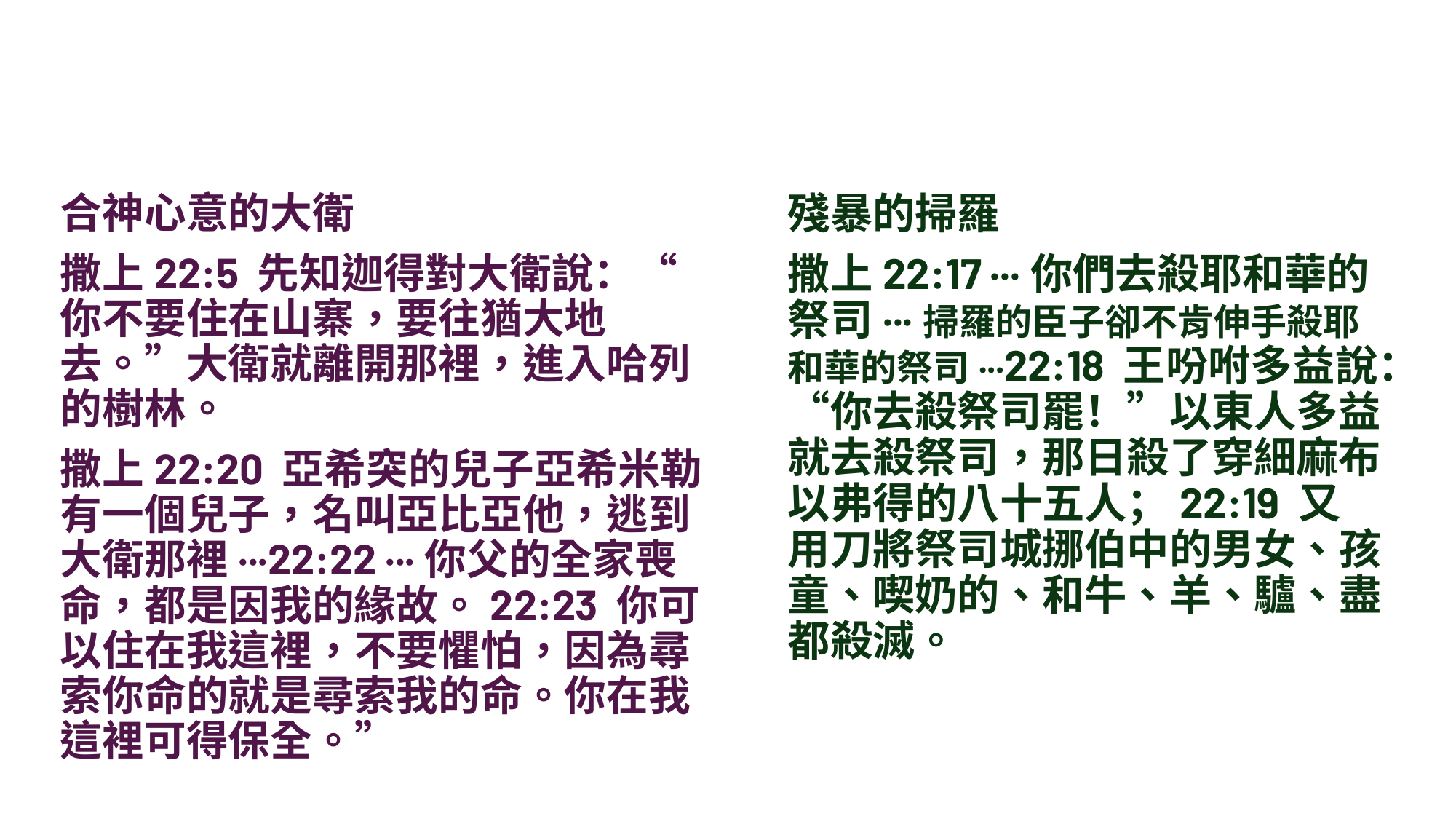

合神心意的大衛
撒上22:5 先知迦得對大衛說：“你不要住在山寨，要往猶大地去。”大衛就離開那裡，進入哈列的樹林。
撒上22:20 亞希突的兒子亞希米勒有一個兒子，名叫亞比亞他，逃到大衛那裡···22:22 ···你父的全家喪命，都是因我的緣故。22:23 你可以住在我這裡，不要懼怕，因為尋索你命的就是尋索我的命。你在我這裡可得保全。”

殘暴的掃羅
撒上22:17 ···你們去殺耶和華的祭司···掃羅的臣子卻不肯伸手殺耶和華的祭司···22:18 王吩咐多益說：“你去殺祭司罷！”以東人多益就去殺祭司，那日殺了穿細麻布以弗得的八十五人；22:19 又用刀將祭司城挪伯中的男女、孩童、喫奶的、和牛、羊、驢、盡都殺滅。